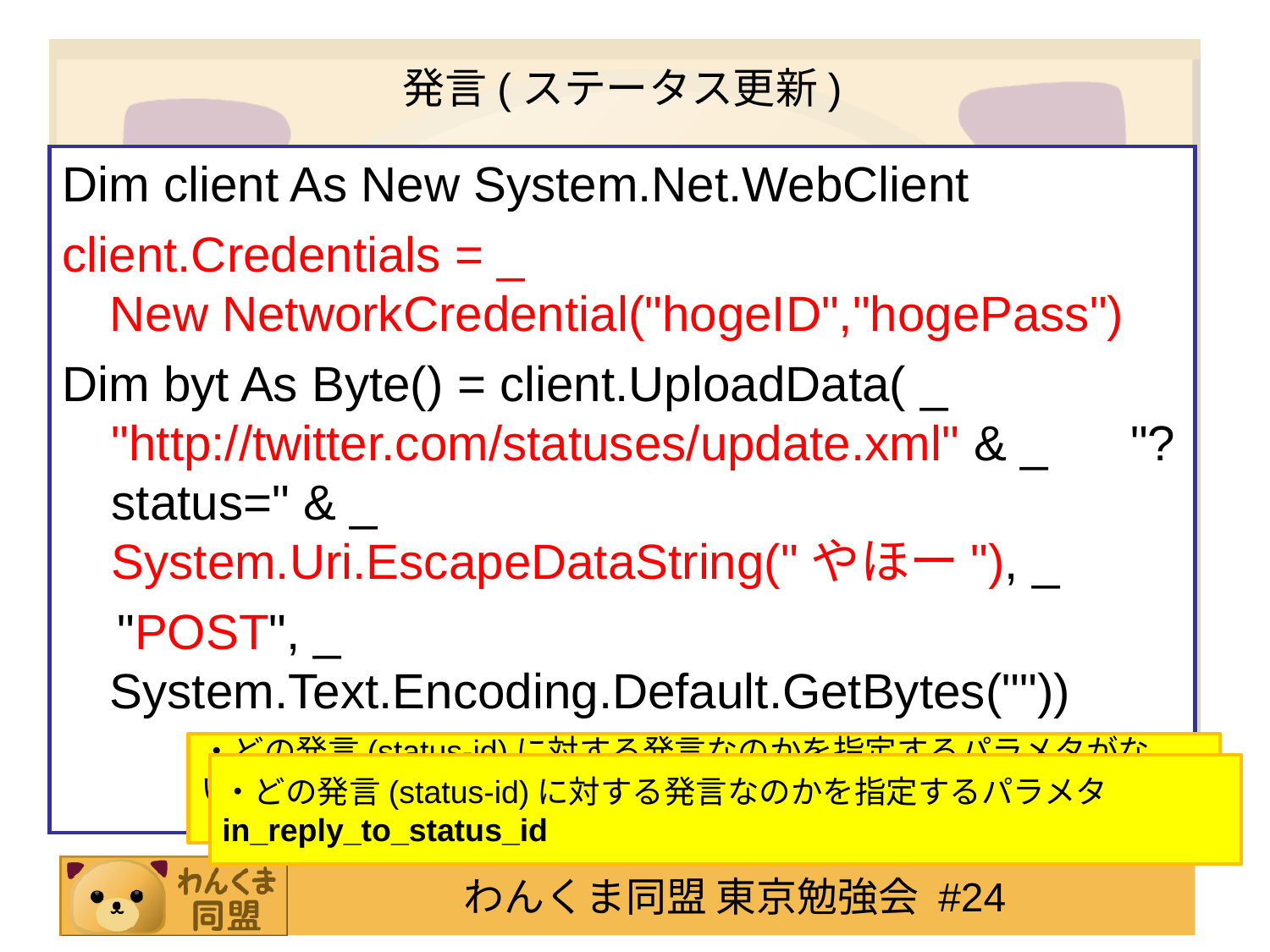

# 発言(ステータス更新)
Dim client As New System.Net.WebClient
client.Credentials = _
New NetworkCredential("hogeID","hogePass")
Dim byt As Byte() = client.UploadData( _
"http://twitter.com/statuses/update.xml" & _      "?status=" & _
System.Uri.EscapeDataString("やほー"), _
    "POST", _                                                  System.Text.Encoding.Default.GetBytes(""))
・どの発言(status-id)に対する発言なのかを指定するパラメタがない。
・誰に対する返信なのかは、@id指定
・どの発言(status-id)に対する発言なのかを指定するパラメタ
in_reply_to_status_id